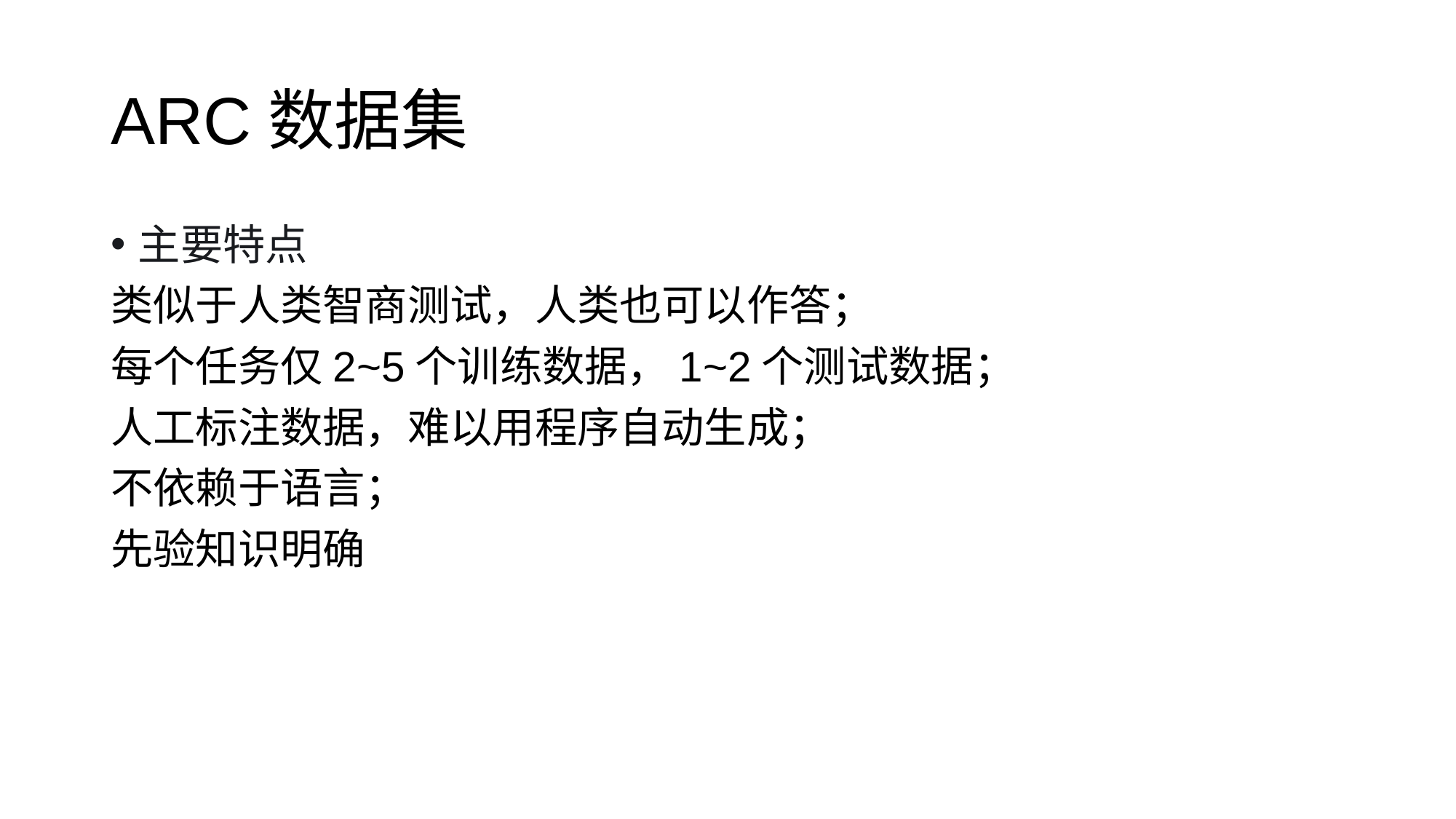

# ARC数据集
主要特点
类似于人类智商测试，人类也可以作答；
每个任务仅2~5个训练数据，1~2个测试数据；
人工标注数据，难以用程序自动生成；
不依赖于语言；
先验知识明确